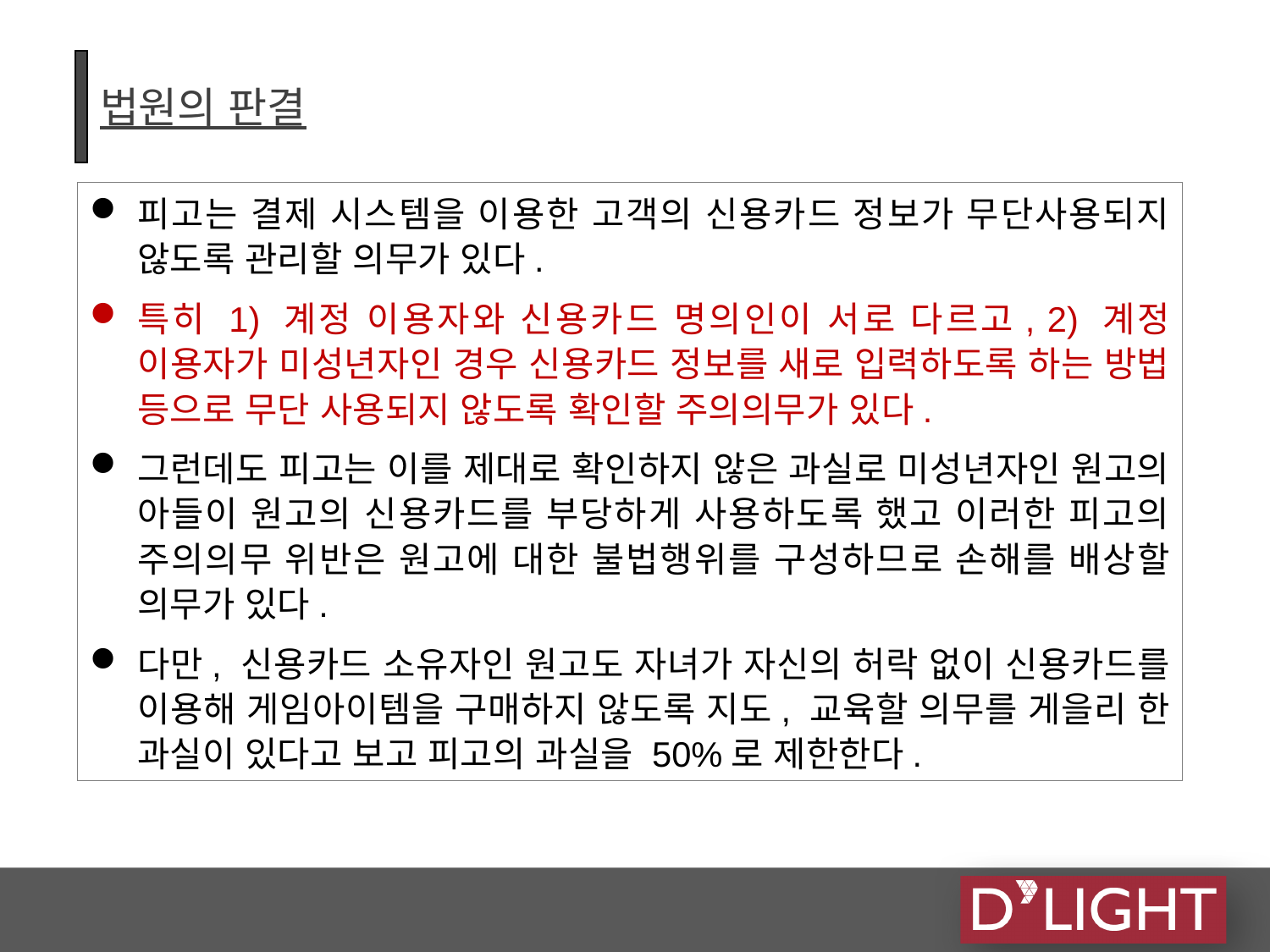

# 법원의 판결
피고는 결제 시스템을 이용한 고객의 신용카드 정보가 무단사용되지 않도록 관리할 의무가 있다.
특히 1) 계정 이용자와 신용카드 명의인이 서로 다르고, 2) 계정 이용자가 미성년자인 경우 신용카드 정보를 새로 입력하도록 하는 방법 등으로 무단 사용되지 않도록 확인할 주의의무가 있다.
그런데도 피고는 이를 제대로 확인하지 않은 과실로 미성년자인 원고의 아들이 원고의 신용카드를 부당하게 사용하도록 했고 이러한 피고의 주의의무 위반은 원고에 대한 불법행위를 구성하므로 손해를 배상할 의무가 있다.
다만, 신용카드 소유자인 원고도 자녀가 자신의 허락 없이 신용카드를 이용해 게임아이템을 구매하지 않도록 지도, 교육할 의무를 게을리 한 과실이 있다고 보고 피고의 과실을 50%로 제한한다.